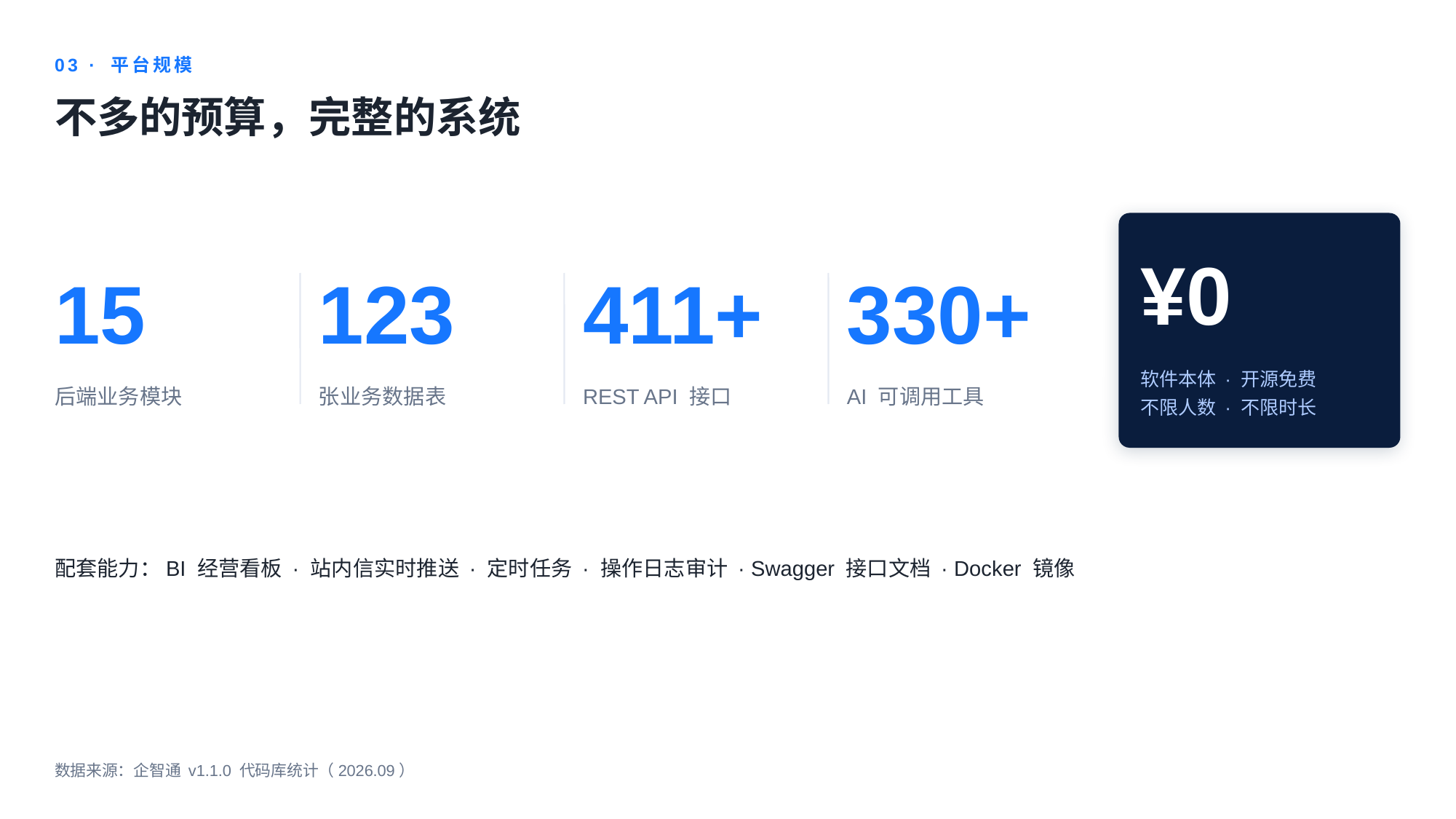

03 · 平台规模
不多的预算，完整的系统

¥0
15
123
411+
330+

软件本体 · 开源免费
不限人数 · 不限时长
后端业务模块
张业务数据表
REST API 接口
AI 可调用工具
配套能力：BI 经营看板 · 站内信实时推送 · 定时任务 · 操作日志审计 · Swagger 接口文档 · Docker 镜像
数据来源：企智通 v1.1.0 代码库统计（2026.09）